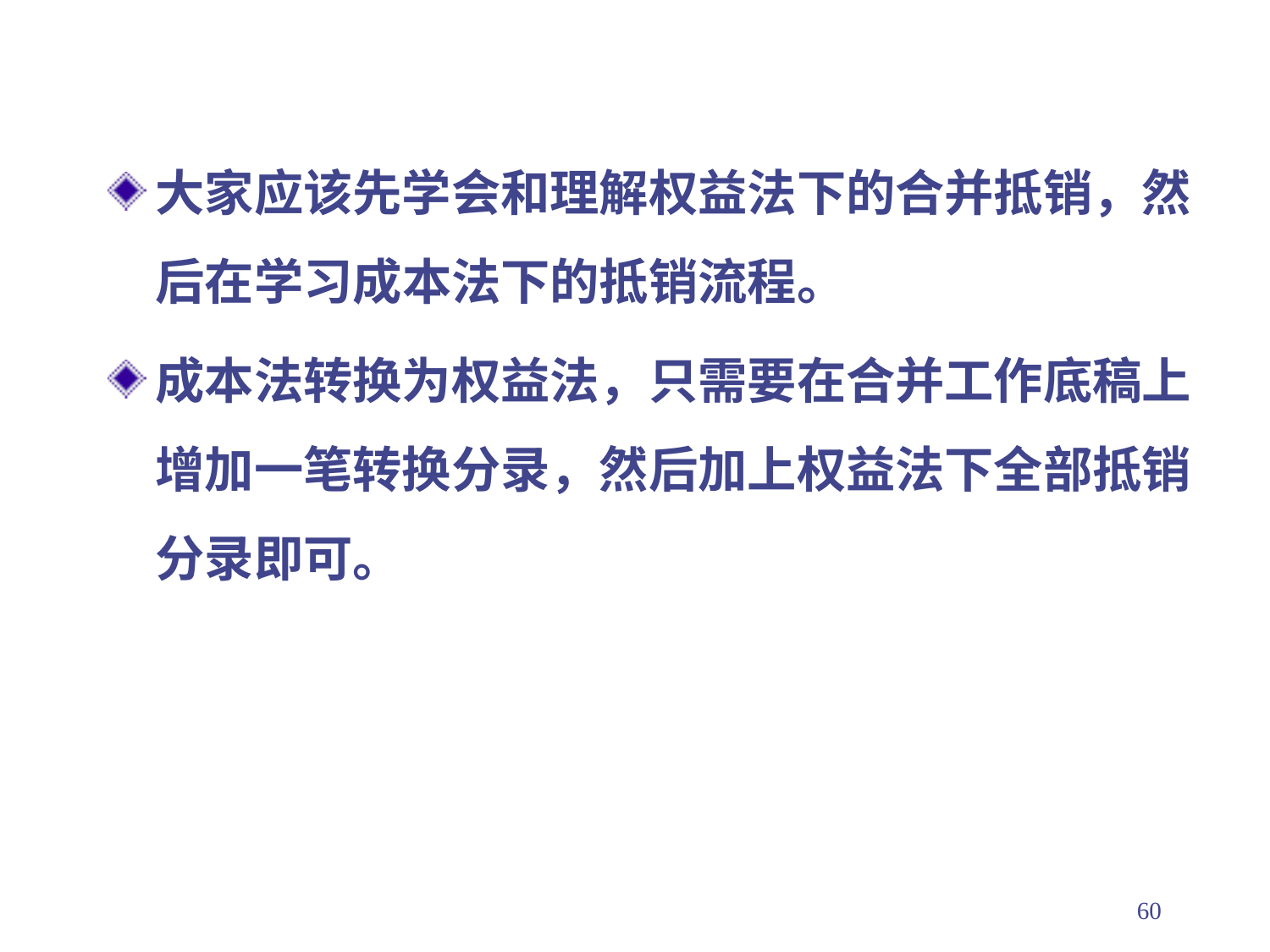

大家应该先学会和理解权益法下的合并抵销，然后在学习成本法下的抵销流程。
成本法转换为权益法，只需要在合并工作底稿上增加一笔转换分录，然后加上权益法下全部抵销分录即可。
60